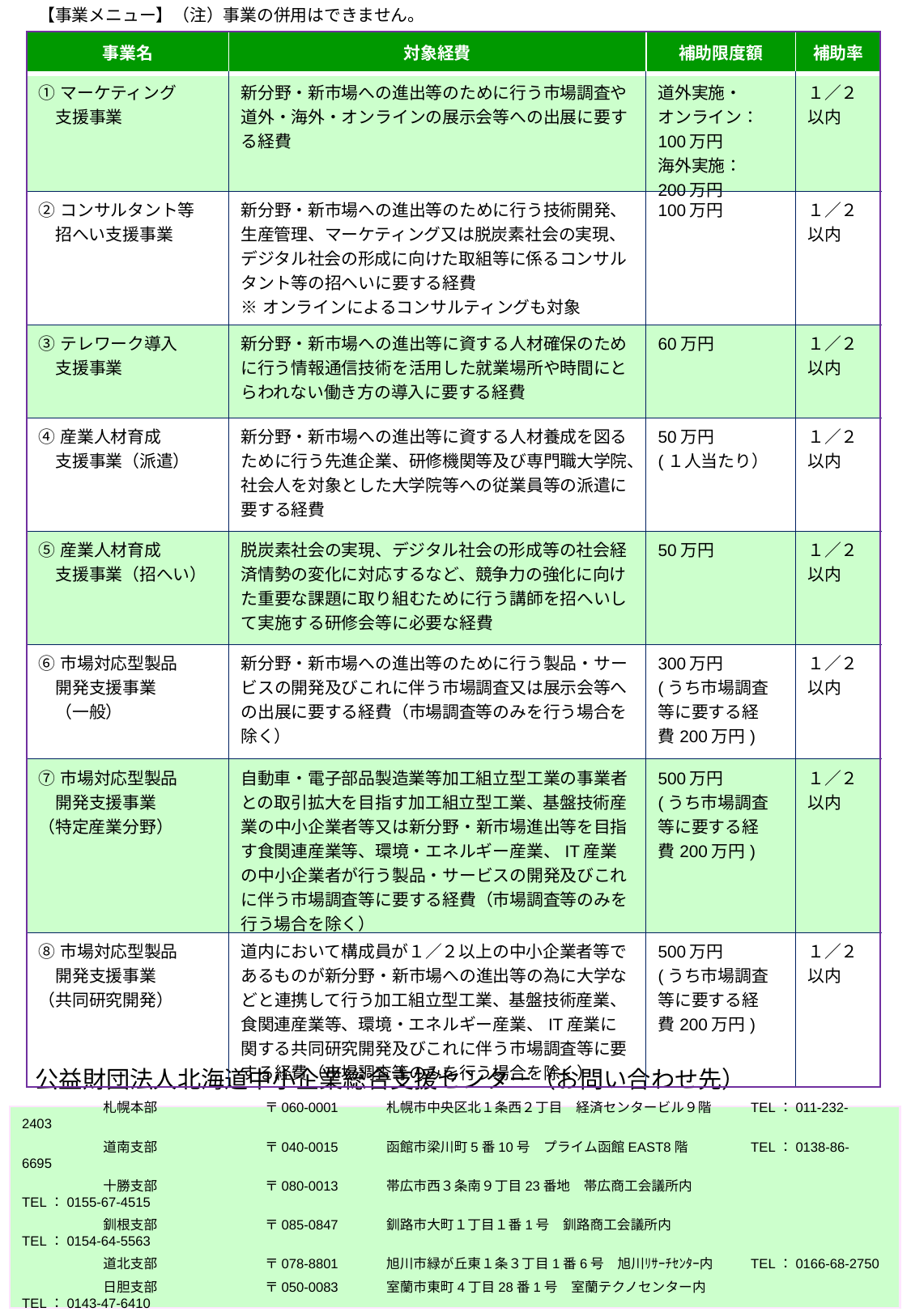

【事業メニュー】（注）事業の併用はできません。
| 事業名 | 対象経費 | 補助限度額 | 補助率 |
| --- | --- | --- | --- |
| ①マーケティング 　支援事業 | 新分野・新市場への進出等のために行う市場調査や道外・海外・オンラインの展示会等への出展に要する経費 | 道外実施・ オンライン： 100万円 海外実施： 200万円 | １／２ 以内 |
| ②コンサルタント等 　招へい支援事業 | 新分野・新市場への進出等のために行う技術開発、生産管理、マーケティング又は脱炭素社会の実現、デジタル社会の形成に向けた取組等に係るコンサルタント等の招へいに要する経費 ※オンラインによるコンサルティングも対象 | 100万円 | １／２ 以内 |
| ③テレワーク導入 　支援事業 | 新分野・新市場への進出等に資する人材確保のために行う情報通信技術を活用した就業場所や時間にとらわれない働き方の導入に要する経費 | 60万円 | １／２ 以内 |
| ④産業人材育成 　支援事業（派遣） | 新分野・新市場への進出等に資する人材養成を図るために行う先進企業、研修機関等及び専門職大学院、社会人を対象とした大学院等への従業員等の派遣に要する経費 | 50万円 (１人当たり） | １／２ 以内 |
| ⑤産業人材育成 　支援事業（招へい） | 脱炭素社会の実現、デジタル社会の形成等の社会経済情勢の変化に対応するなど、競争力の強化に向けた重要な課題に取り組むために行う講師を招へいして実施する研修会等に必要な経費 | 50万円 | １／２ 以内 |
| ⑥市場対応型製品 　開発支援事業 　（一般） | 新分野・新市場への進出等のために行う製品・サービスの開発及びこれに伴う市場調査又は展示会等への出展に要する経費（市場調査等のみを行う場合を除く） | 300万円 (うち市場調査 等に要する経 費200万円) | １／２ 以内 |
| ⑦市場対応型製品 　開発支援事業 （特定産業分野） | 自動車・電子部品製造業等加工組立型工業の事業者との取引拡大を目指す加工組立型工業、基盤技術産業の中小企業者等又は新分野・新市場進出等を目指す食関連産業等、環境・エネルギー産業、IT産業の中小企業者が行う製品・サービスの開発及びこれに伴う市場調査等に要する経費（市場調査等のみを行う場合を除く） | 500万円 (うち市場調査 等に要する経 費200万円) | １／２ 以内 |
| ⑧市場対応型製品 　開発支援事業 （共同研究開発） | 道内において構成員が１／２以上の中小企業者等であるものが新分野・新市場への進出等の為に大学などと連携して行う加工組立型工業、基盤技術産業、食関連産業等、環境・エネルギー産業、IT産業に関する共同研究開発及びこれに伴う市場調査等に要する経費（市場調査等のみを行う場合を除く） | 500万円 (うち市場調査 等に要する経 費200万円) | １／２ 以内 |

　公益財団法人北海道中小企業総合支援センター（お問い合わせ先）
　　　　　　札幌本部	〒060-0001	札幌市中央区北１条西２丁目　経済センタービル９階	TEL：011-232-2403
　　　　　　道南支部　　	〒040-0015	函館市梁川町5番10号　プライム函館EAST8階　　　	TEL：0138-86-6695
　　　　　　十勝支部　　	〒080-0013	帯広市西３条南９丁目23番地　帯広商工会議所内		TEL：0155-67-4515
　　　　　　釧根支部　　	〒085-0847	釧路市大町１丁目１番1号　釧路商工会議所内		TEL：0154-64-5563
　　　　　　道北支部　　	〒078-8801	旭川市緑が丘東１条３丁目1番6号　旭川ﾘｻｰﾁｾﾝﾀｰ内	TEL：0166-68-2750
　　　　　　日胆支部　　	〒050-0083	室蘭市東町4丁目28番1号　室蘭テクノセンター内		TEL：0143-47-6410
　　　　　　ｵﾎｰﾂｸ支部	〒090-0023	北見市北3条東1丁目2番地　北見商工会議所内		TEL：0157-31-1123